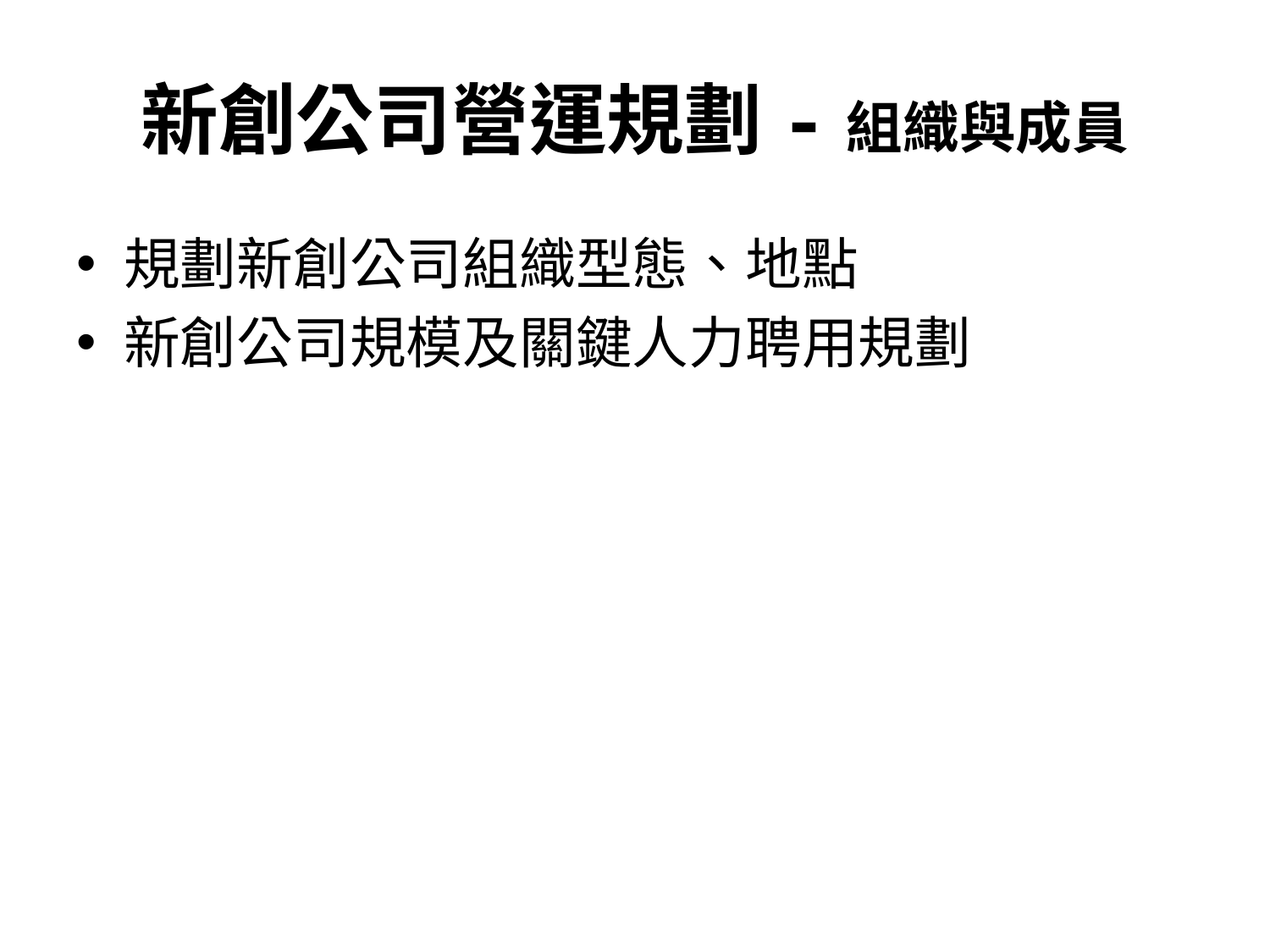

# 新創公司營運規劃-組織與成員
規劃新創公司組織型態、地點
新創公司規模及關鍵人力聘用規劃